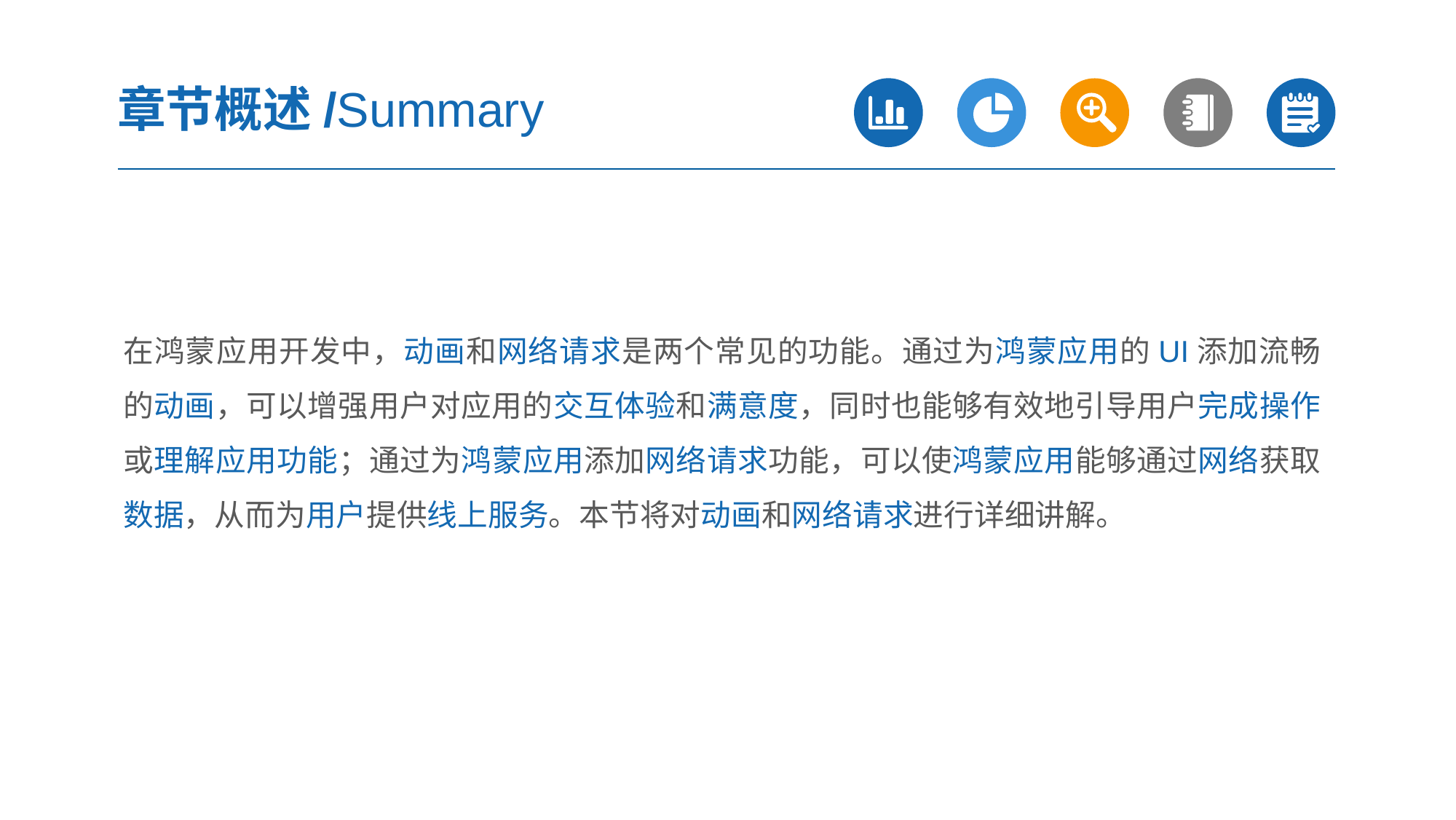

章节概述/Summary
在鸿蒙应用开发中，动画和网络请求是两个常见的功能。通过为鸿蒙应用的UI添加流畅的动画，可以增强用户对应用的交互体验和满意度，同时也能够有效地引导用户完成操作或理解应用功能；通过为鸿蒙应用添加网络请求功能，可以使鸿蒙应用能够通过网络获取数据，从而为用户提供线上服务。本节将对动画和网络请求进行详细讲解。